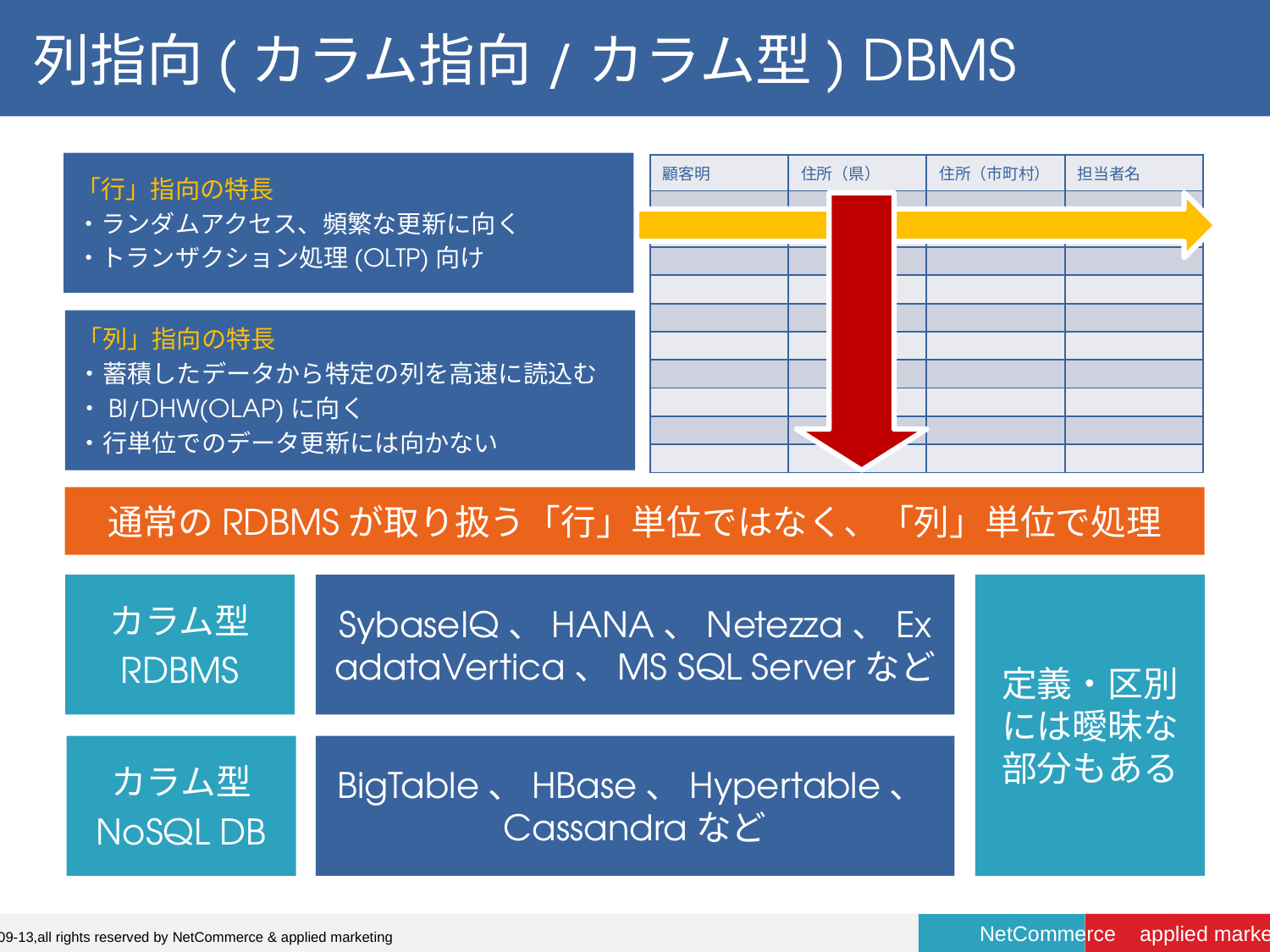

# 列指向(カラム指向/カラム型) DBMS
「行」指向の特長
・ランダムアクセス、頻繁な更新に向く
・トランザクション処理(OLTP)向け
| 顧客明 | 住所（県） | 住所（市町村） | 担当者名 |
| --- | --- | --- | --- |
|  |  |  |  |
|  |  |  |  |
|  |  |  |  |
|  |  |  |  |
|  |  |  |  |
|  |  |  |  |
|  |  |  |  |
|  |  |  |  |
|  |  |  |  |
|  |  |  |  |

「列」指向の特長
・蓄積したデータから特定の列を高速に読込む
・BI/DHW(OLAP)に向く
・行単位でのデータ更新には向かない
通常のRDBMSが取り扱う「行」単位ではなく、「列」単位で処理
カラム型
RDBMS
SybaseIQ、HANA、Netezza、ExadataVertica、MS SQL Serverなど
定義・区別には曖昧な部分もある
カラム型
NoSQL DB
BigTable、HBase、Hypertable、Cassandraなど